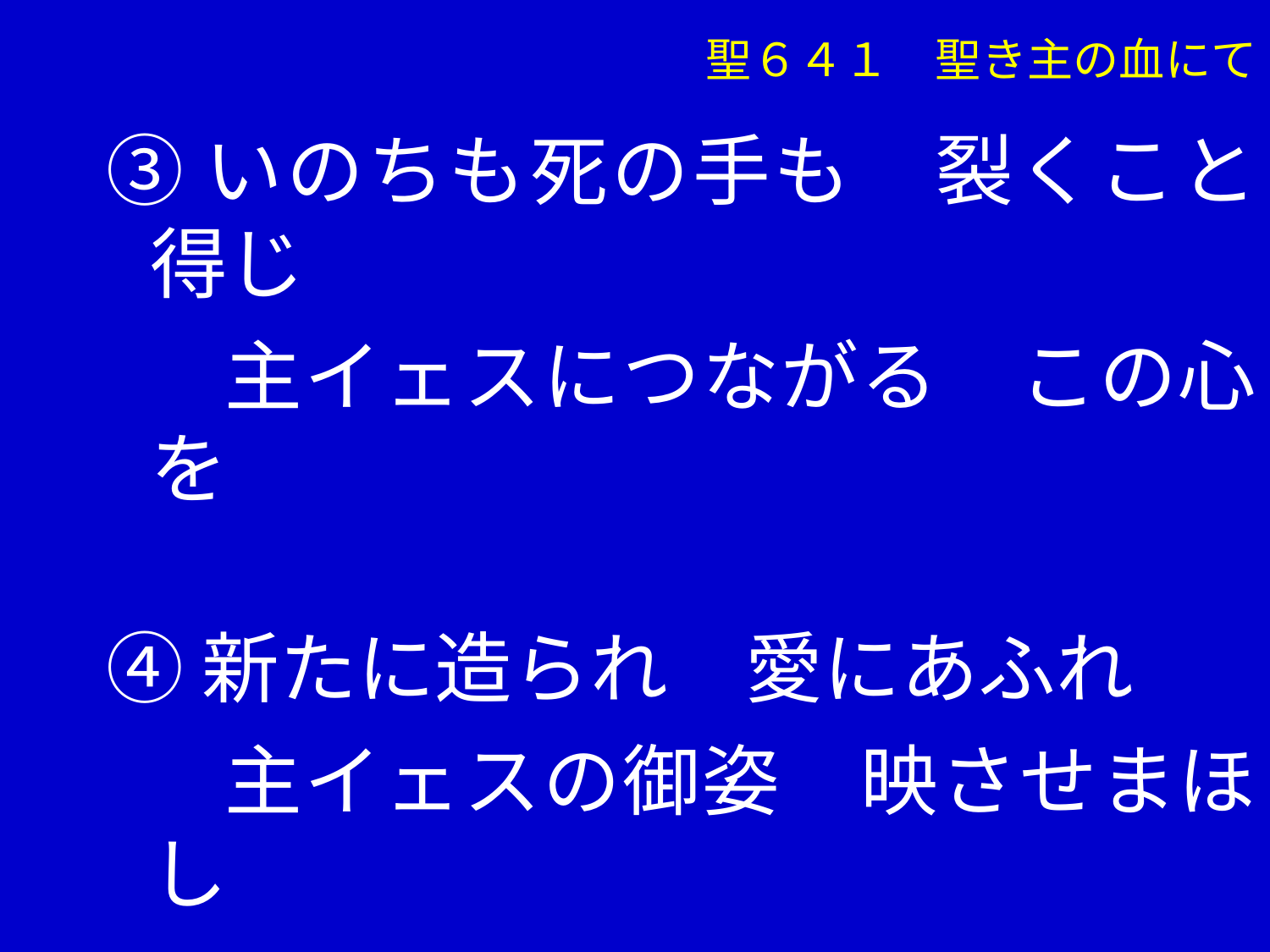

聖６４１　聖き主の血にて
③いのちも死の手も　裂くこと得じ
 　主イェスにつながる　この心を

④新たに造られ　愛にあふれ
 　主イェスの御姿　映させまほし